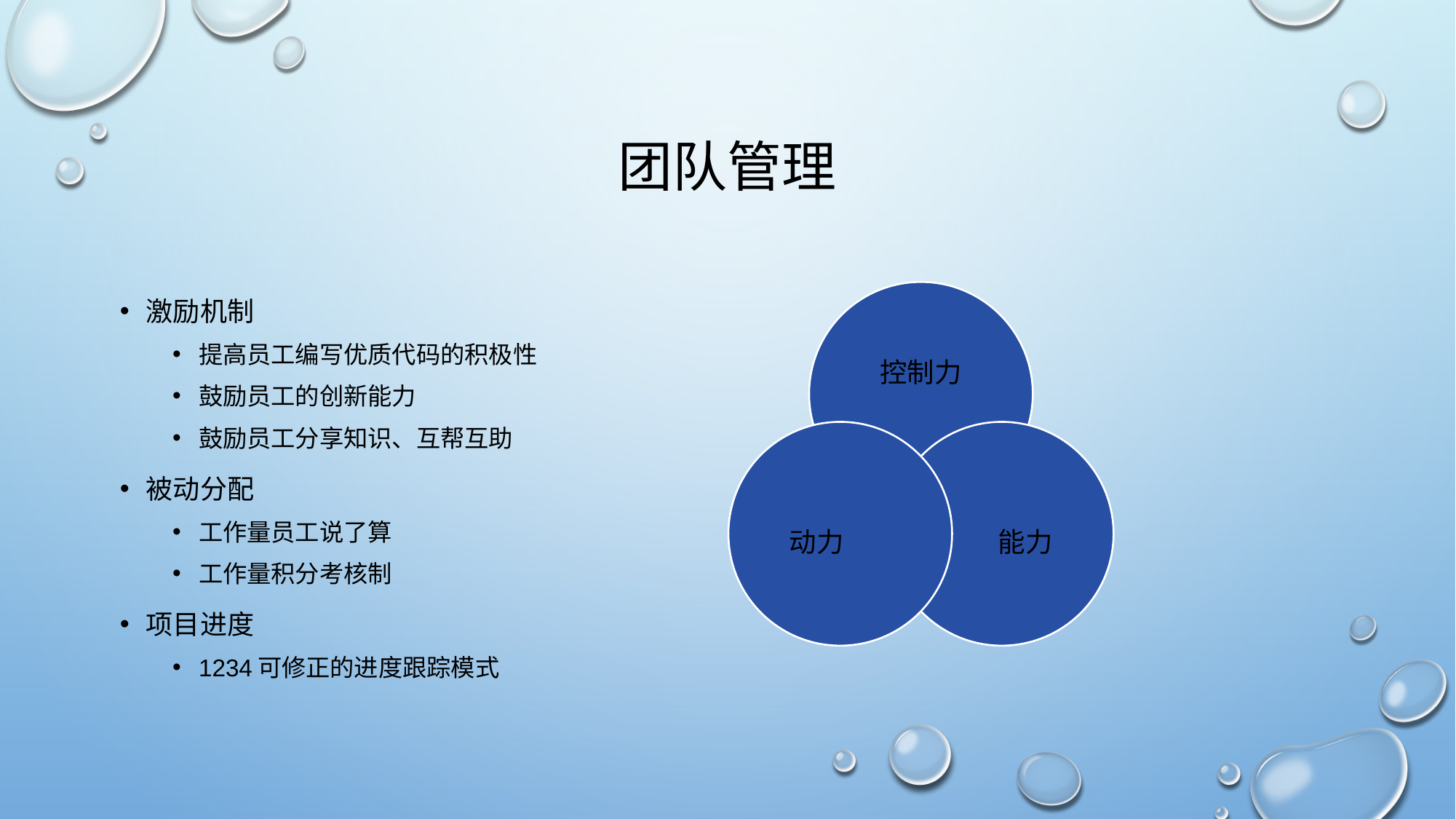

# 团队管理
激励机制
提高员工编写优质代码的积极性
鼓励员工的创新能力
鼓励员工分享知识、互帮互助
被动分配
工作量员工说了算
工作量积分考核制
项目进度
1234可修正的进度跟踪模式
控制力
能力
动力